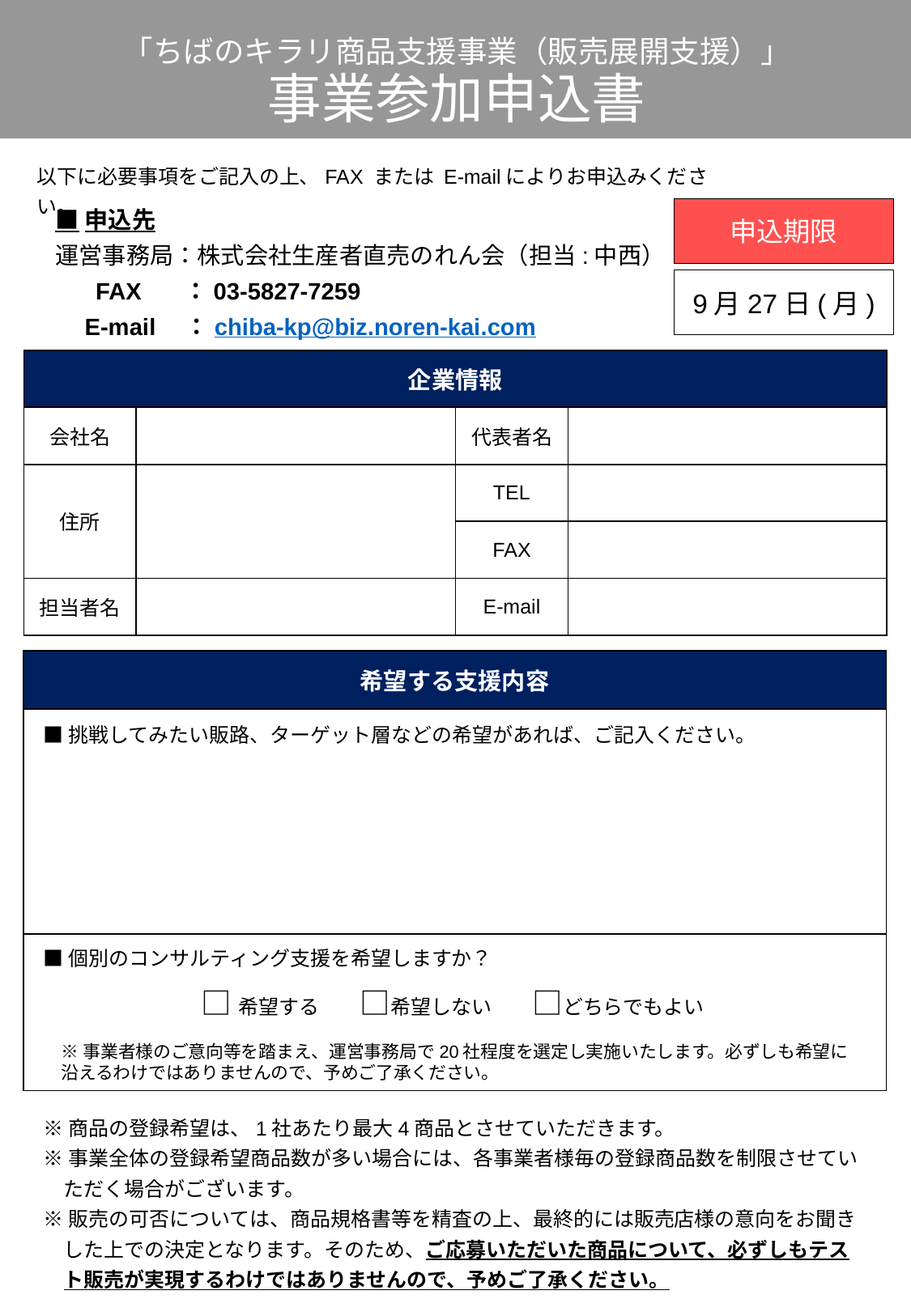

「ちばのキラリ商品支援事業（販売展開支援）」
事業参加申込書
以下に必要事項をご記入の上、FAX または E-mailによりお申込みください。
■申込先
運営事務局：株式会社生産者直売のれん会（担当:中西）
　  FAX  　：03-5827-7259
　E-mail　：chiba-kp@biz.noren-kai.com
申込期限
9月27日(月)
| 企業情報 |  |  |  |
| --- | --- | --- | --- |
| 会社名 |  | 代表者名 |  |
| 住所 |  | TEL |  |
|  |  | FAX |  |
| 担当者名 |  | E-mail |  |
| 希望する支援内容 |
| --- |
|  |
|  |
■挑戦してみたい販路、ターゲット層などの希望があれば、ご記入ください。
■個別のコンサルティング支援を希望しますか？
□希望する　　□希望しない　　□どちらでもよい
※事業者様のご意向等を踏まえ、運営事務局で20社程度を選定し実施いたします。必ずしも希望に沿えるわけではありませんので、予めご了承ください。
※商品の登録希望は、1社あたり最大4商品とさせていただきます。
※事業全体の登録希望商品数が多い場合には、各事業者様毎の登録商品数を制限させてい
　ただく場合がございます。
※販売の可否については、商品規格書等を精査の上、最終的には販売店様の意向をお聞き
　した上での決定となります。そのため、ご応募いただいた商品について、必ずしもテス
　ト販売が実現するわけではありませんので、予めご了承ください。